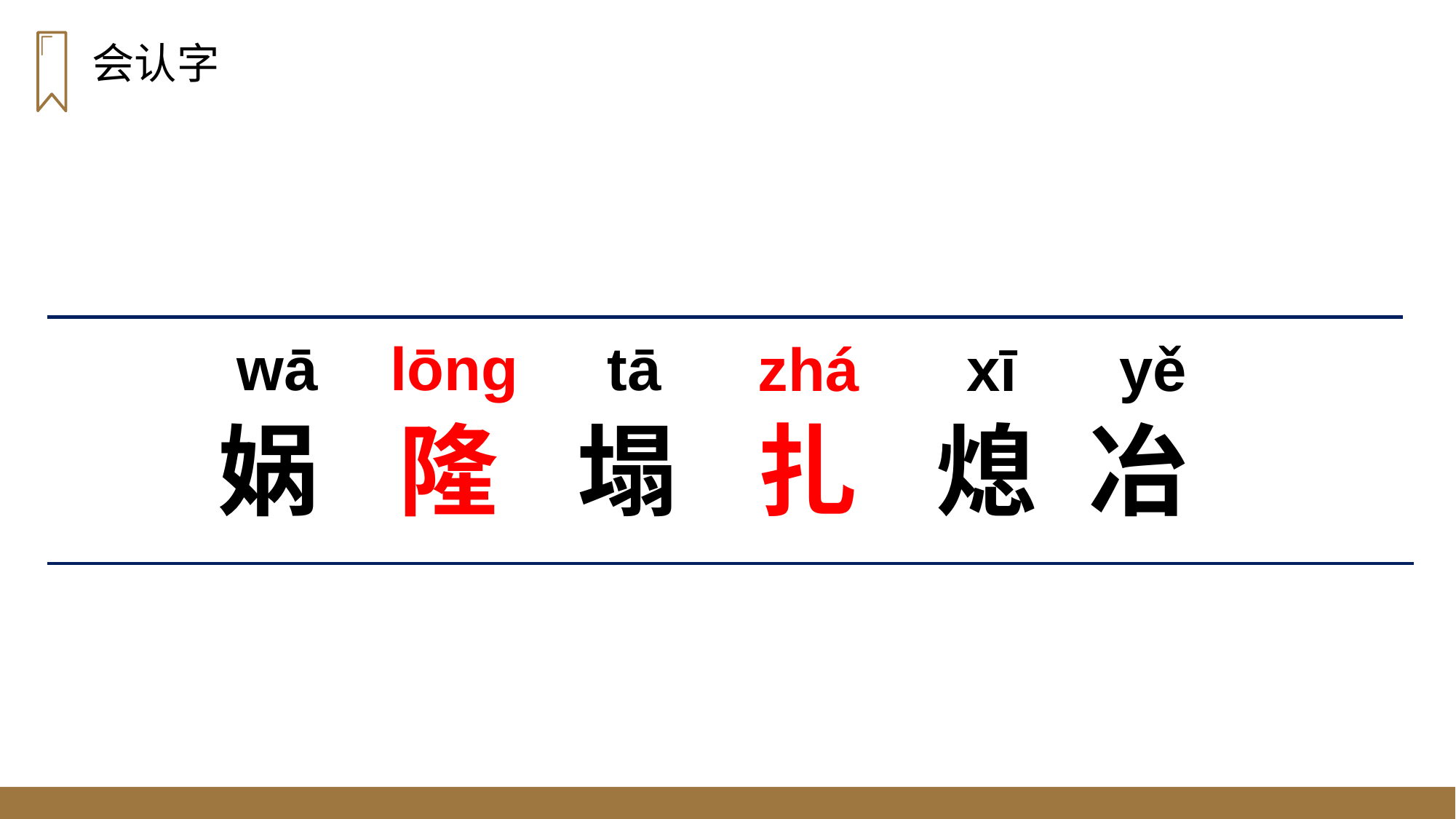

会认字

wā
lōng
tā
zhá
xī
yě
娲
隆
塌
扎
熄
冶